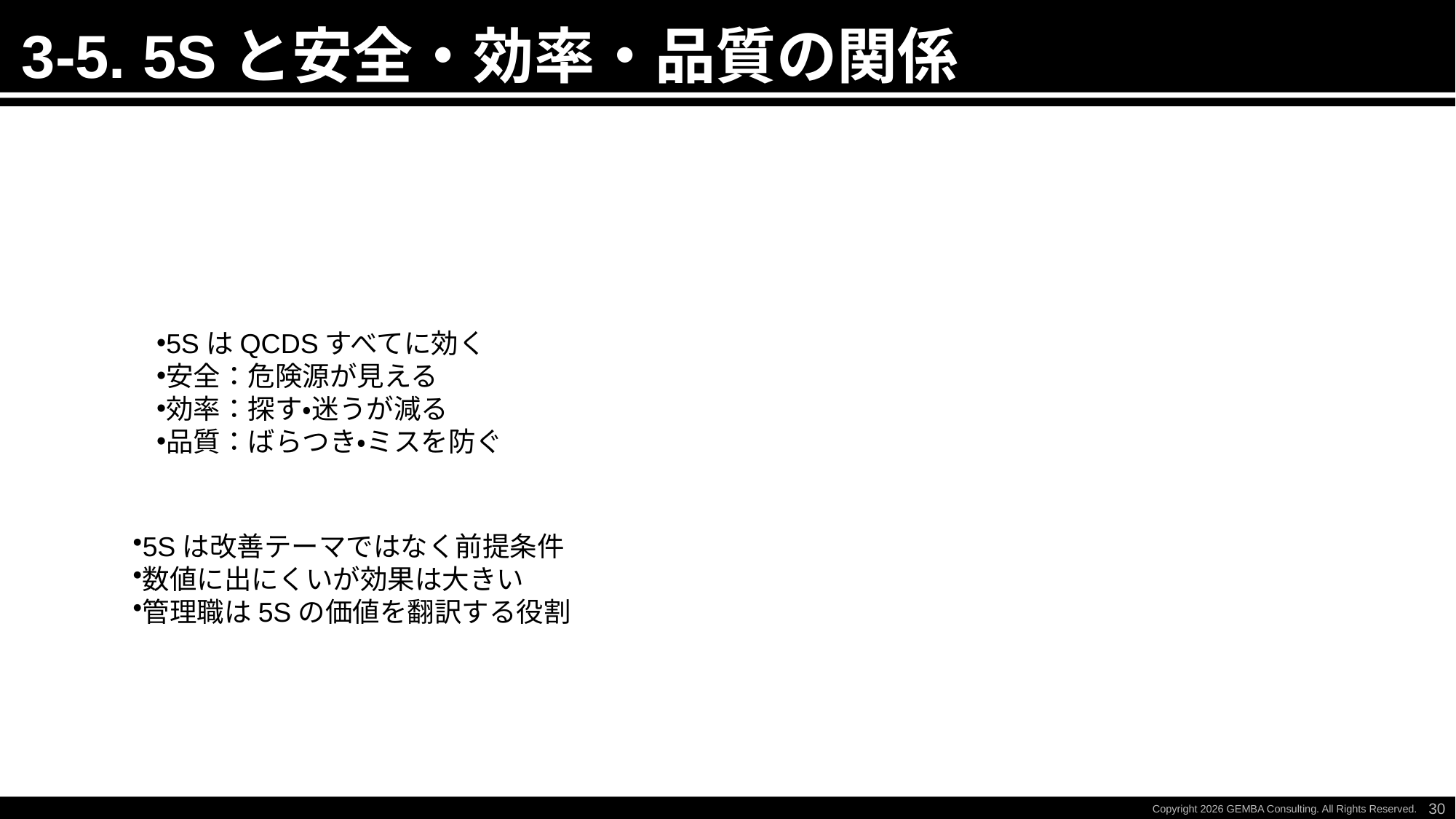

3-5. 5Sと安全・効率・品質の関係
5SはQCDSすべてに効く
安全：危険源が見える
効率：探す・迷うが減る
品質：ばらつき・ミスを防ぐ
5Sは改善テーマではなく前提条件
数値に出にくいが効果は大きい
管理職は5Sの価値を翻訳する役割
30